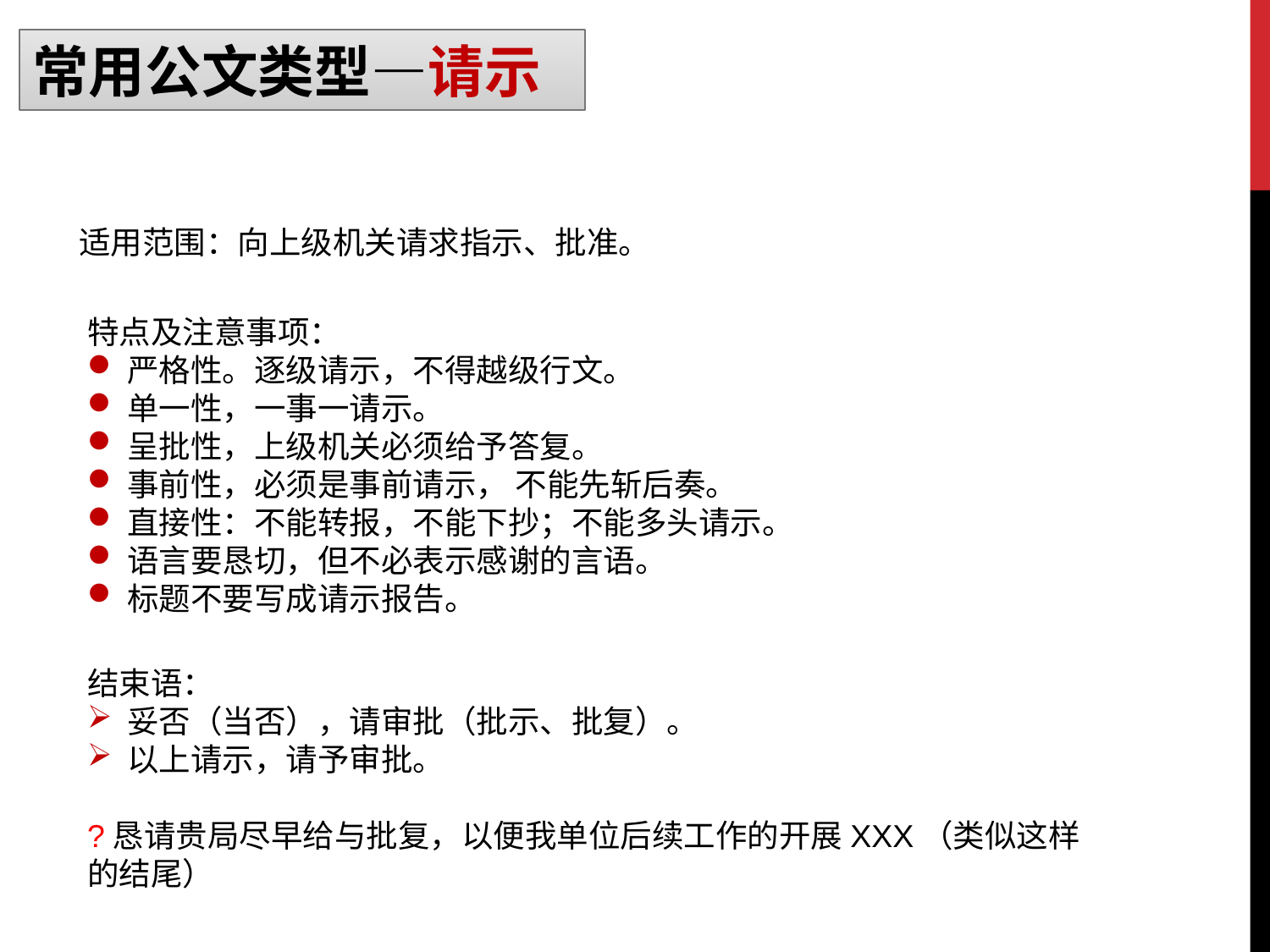

常用公文类型—请示
适用范围：向上级机关请求指示、批准。

特点及注意事项：
严格性。逐级请示，不得越级行文。
单一性，一事一请示。
呈批性，上级机关必须给予答复。
事前性，必须是事前请示， 不能先斩后奏。
直接性：不能转报，不能下抄；不能多头请示。
语言要恳切，但不必表示感谢的言语。
标题不要写成请示报告。

结束语：
妥否（当否），请审批（批示、批复）。
以上请示，请予审批。

?恳请贵局尽早给与批复，以便我单位后续工作的开展XXX（类似这样的结尾）